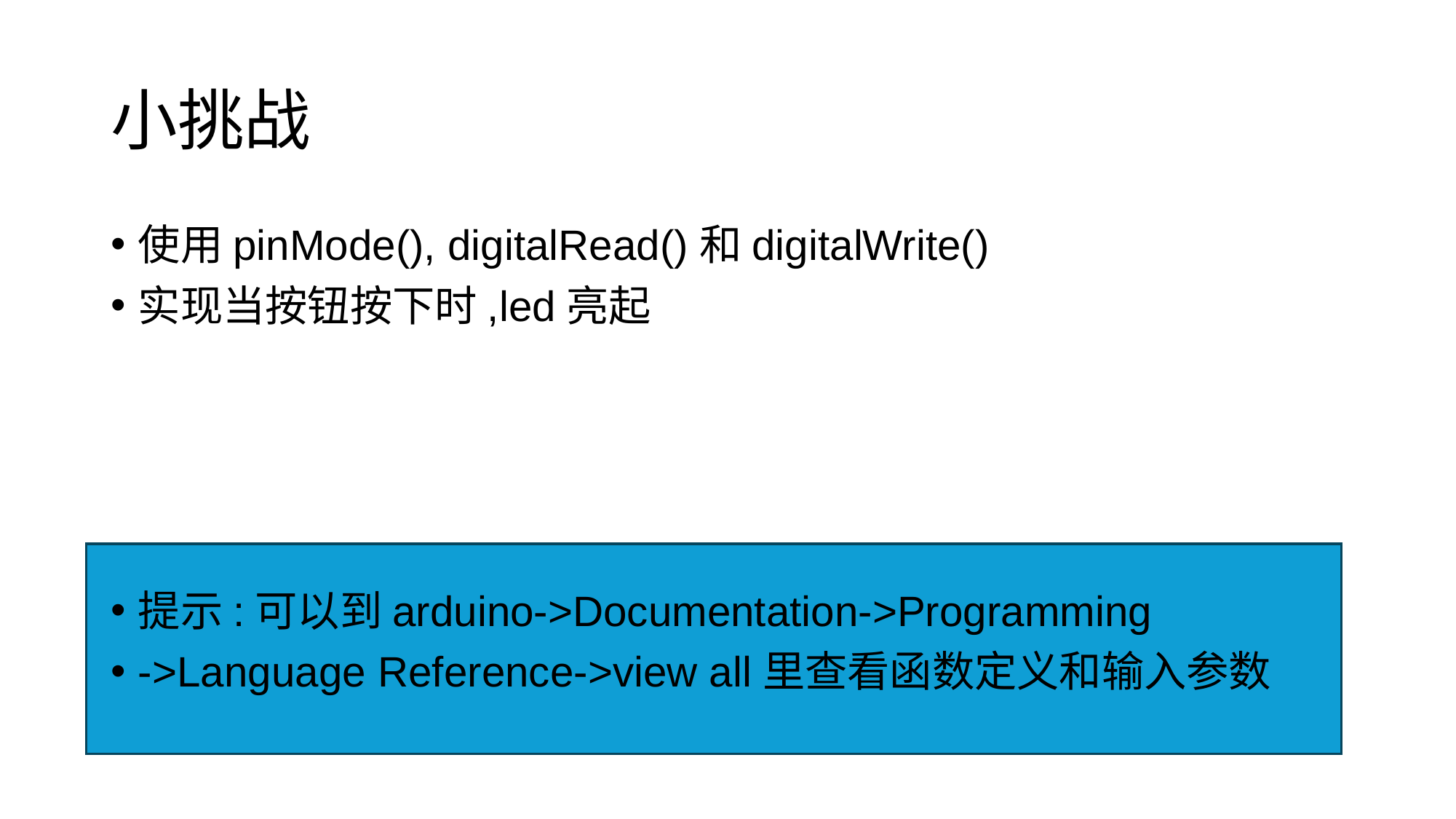

# 小挑战
使用pinMode(), digitalRead()和digitalWrite()
实现当按钮按下时,led亮起

提示:可以到arduino->Documentation->Programming
->Language Reference->view all里查看函数定义和输入参数